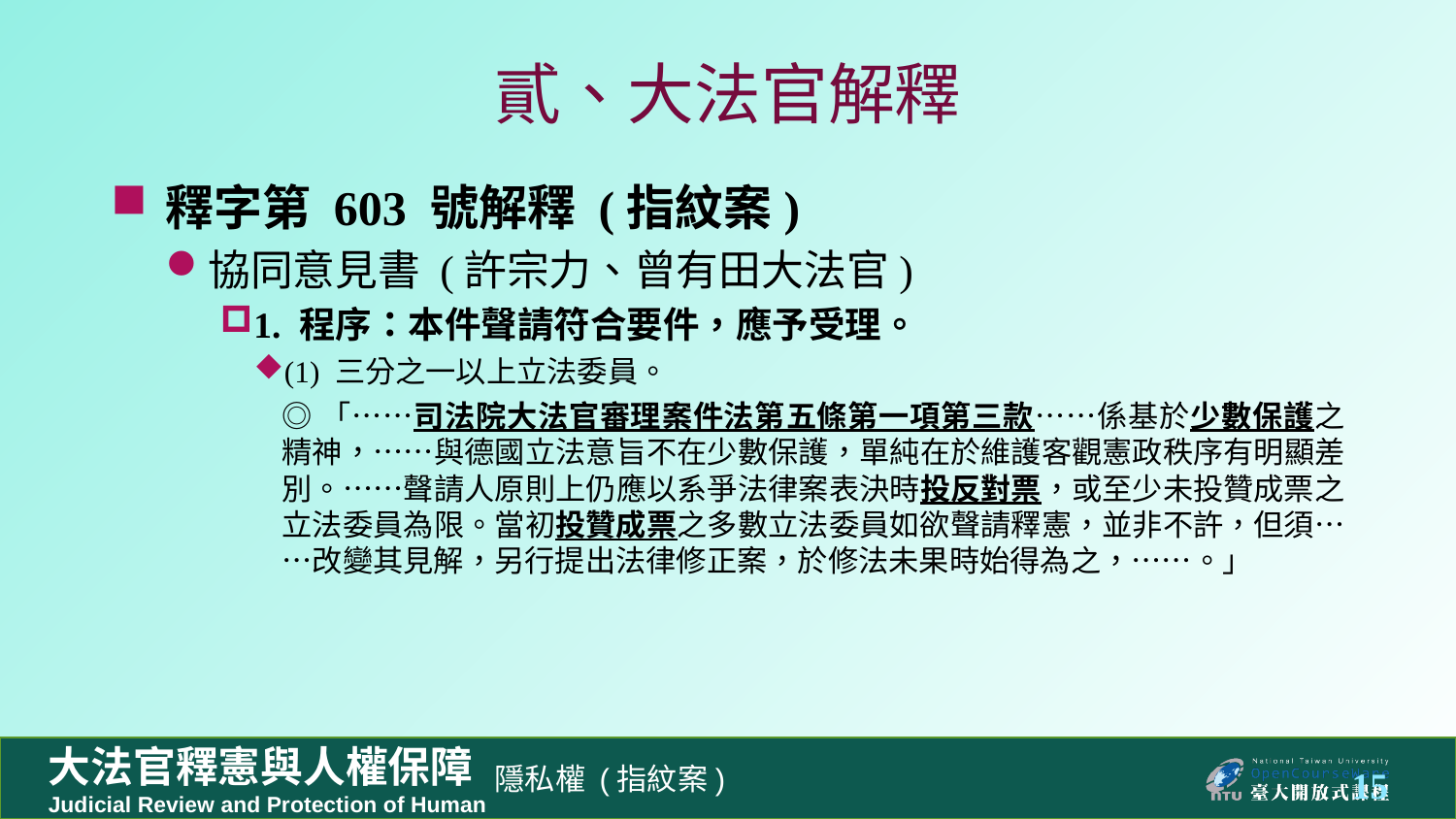

# 貳、大法官解釋
釋字第 603 號解釋 (指紋案)
協同意見書 (許宗力、曾有田大法官)
1. 程序：本件聲請符合要件，應予受理。
(1) 三分之一以上立法委員。
◎「……司法院大法官審理案件法第五條第一項第三款……係基於少數保護之精神，……與德國立法意旨不在少數保護，單純在於維護客觀憲政秩序有明顯差別。……聲請人原則上仍應以系爭法律案表決時投反對票，或至少未投贊成票之立法委員為限。當初投贊成票之多數立法委員如欲聲請釋憲，並非不許，但須……改變其見解，另行提出法律修正案，於修法未果時始得為之，……。」